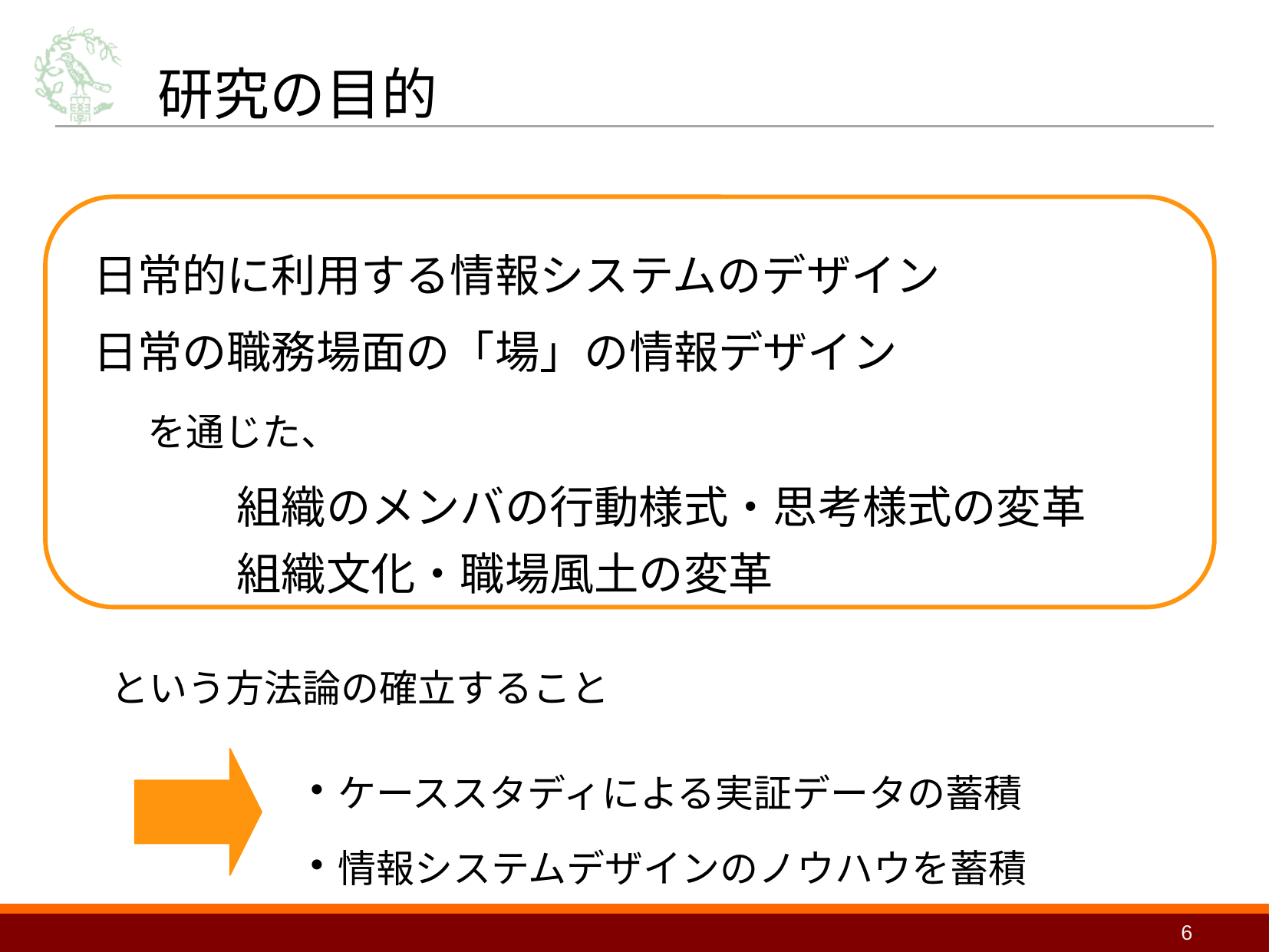

組織のメンバが日頃利用する情報システムや日常生活を送っている場の情報環境のデザインを工夫することを通して、組織のメンバの行動様式や思考様式の変革を促す
# 研究の目的
組織経営への情報通信技術や情報システム技術の新たな展開として、

ある行動を強制しようとしている」という抵抗感を持たせることなく行動を変容させたり、習慣化させたりできるように、心理学や社会学の知見を参考にしながら、対象となる人が利用する情報システムや日常生活を送っている場のデザイン（コンテンツ、インタフェース、情報の配置の仕方、システムの運用方法、さらには情報との接触を促すような文脈造りなど）を工夫する、ということを方法検討の基本方針としていて、被験者実験によるアイデアの効果検証や、現場への参与観察、インタビューあるいは質問紙などのフィールド調査を通じて、目的とする行動を促すための情報システムや場のデザインのあり方についての提案を行なう、ということを研究の方法論としている

日常的に利用する情報システムのデザイン
日常の職務場面の「場」の情報デザイン
　 を通じた、
　　　 組織のメンバの行動様式・思考様式の変革
　　　 組織文化・職場風土の変革
という方法論の確立すること
ケーススタディによる実証データの蓄積
情報システムデザインのノウハウを蓄積

6
デザインの工夫・・・

情報システム・・・